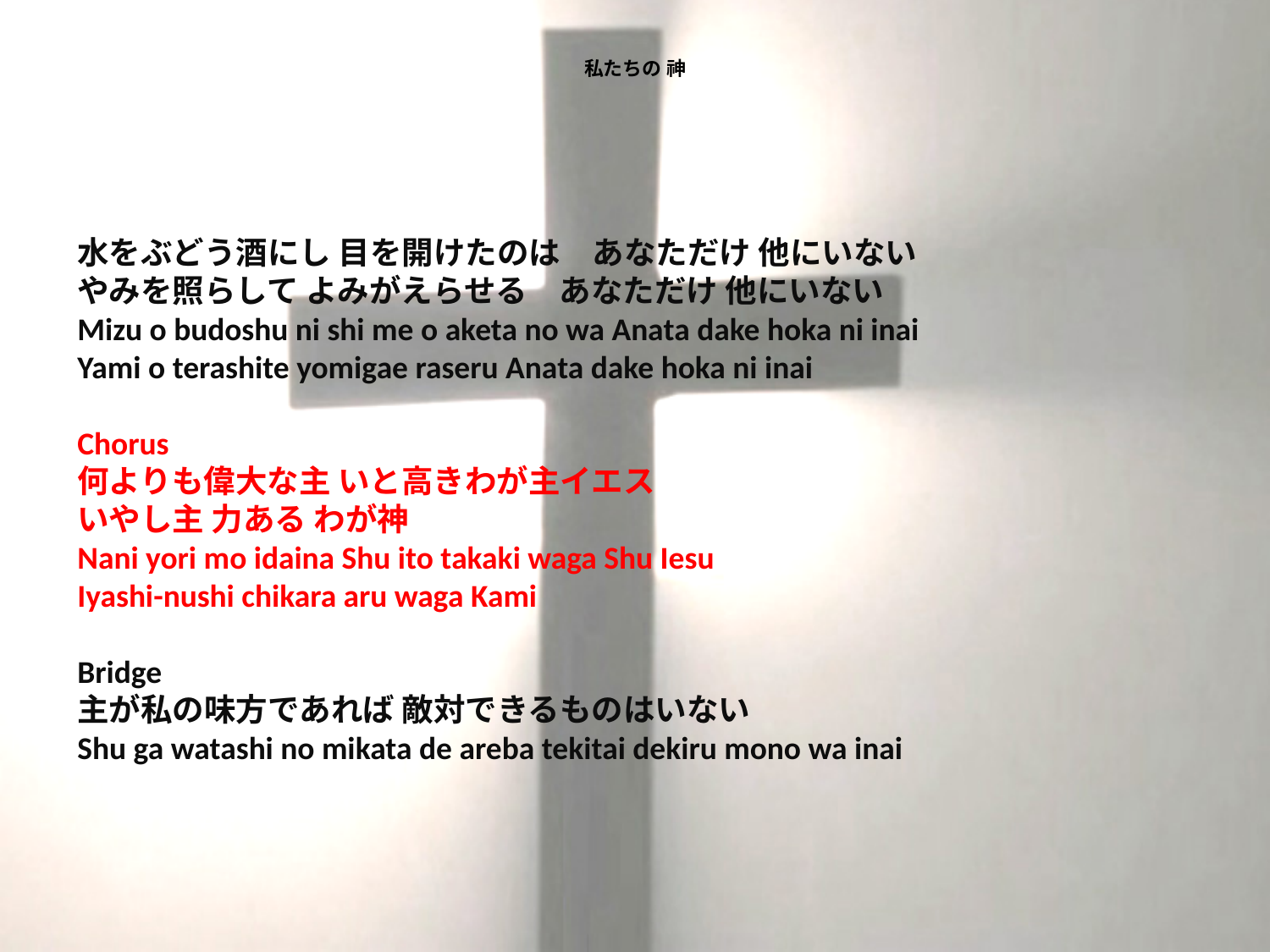

# 私たちの 神
水をぶどう酒にし 目を開けたのは　あなただけ 他にいない
やみを照らして よみがえらせる　あなただけ 他にいない
Mizu o budoshu ni shi me o aketa no wa Anata dake hoka ni inai
Yami o terashite yomigae raseru Anata dake hoka ni inai

Chorus
何よりも偉大な主 いと高きわが主イエス
いやし主 力ある わが神
Nani yori mo idaina Shu ito takaki waga Shu Iesu
Iyashi-nushi chikara aru waga Kami

Bridge
主が私の味方であれば 敵対できるものはいない
Shu ga watashi no mikata de areba tekitai dekiru mono wa inai